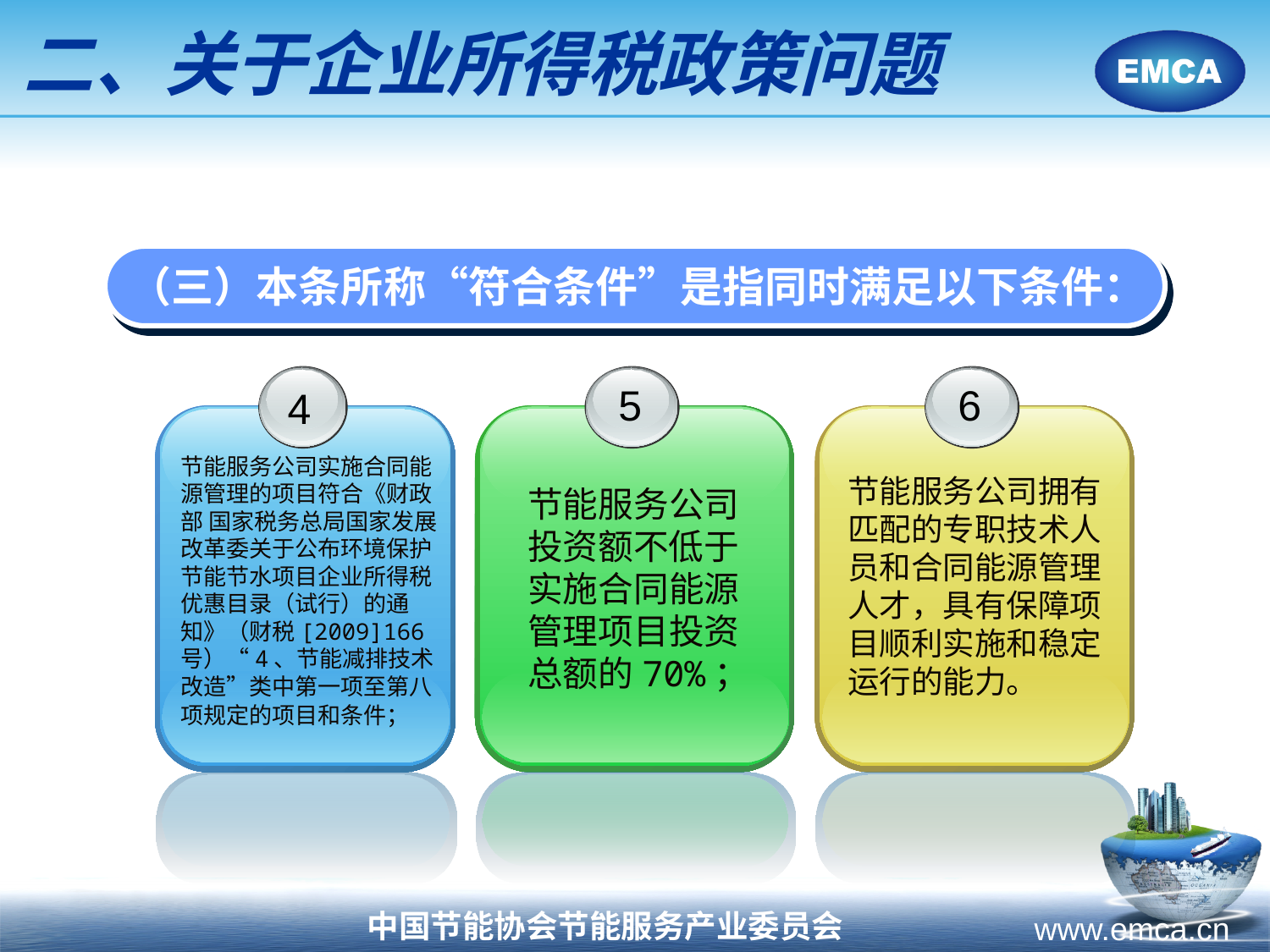

二、关于企业所得税政策问题

 （三）本条所称“符合条件”是指同时满足以下条件：

5
6
4
节能服务公司实施合同能源管理的项目符合《财政部 国家税务总局国家发展改革委关于公布环境保护节能节水项目企业所得税优惠目录（试行）的通知》（财税[2009]166号）“4、节能减排技术改造”类中第一项至第八项规定的项目和条件；
节能服务公司拥有匹配的专职技术人员和合同能源管理人才，具有保障项目顺利实施和稳定运行的能力。

节能服务公司投资额不低于实施合同能源管理项目投资总额的70%；